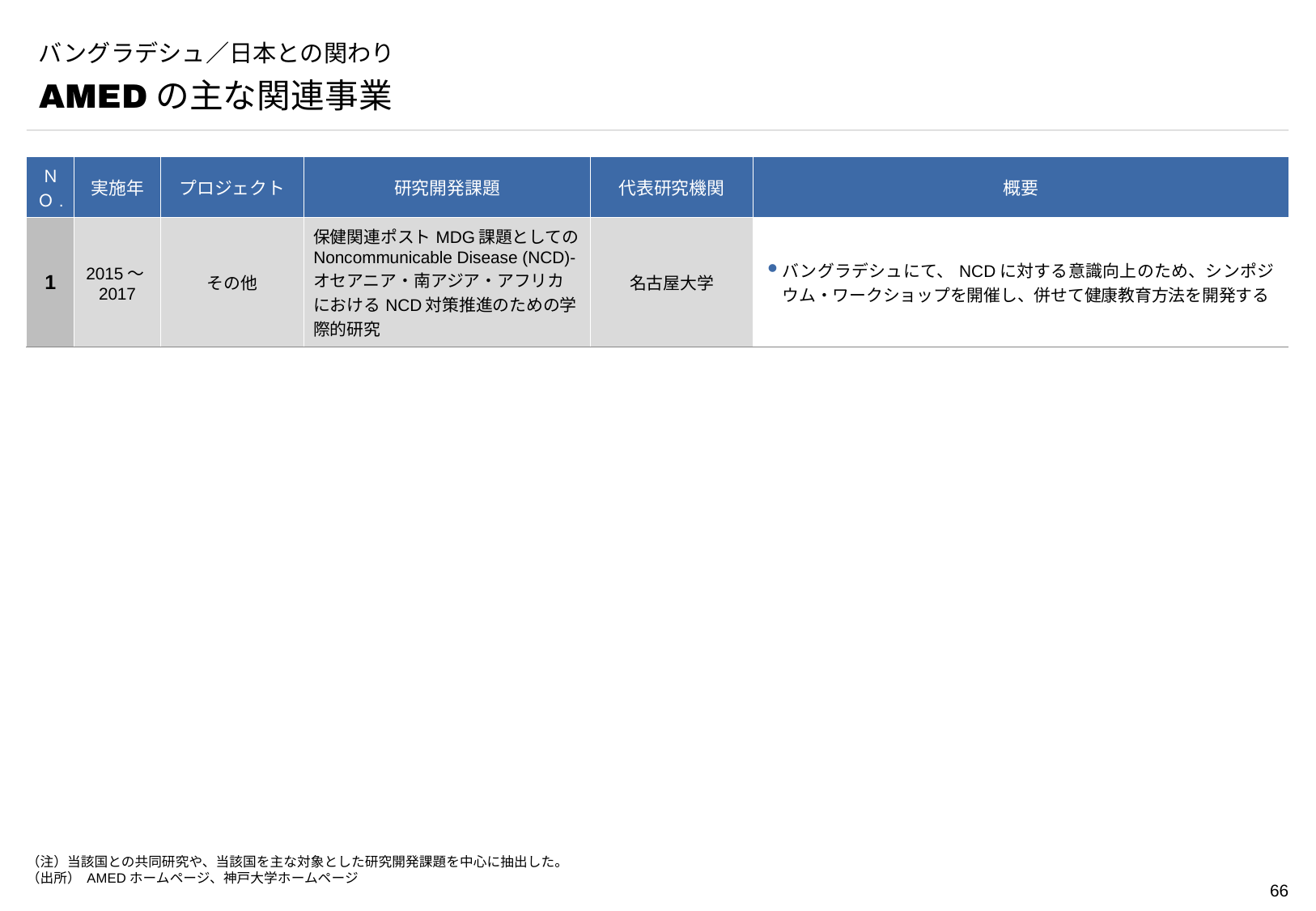

# バングラデシュ／日本との関わり
AMEDの主な関連事業
| ＮＯ. | 実施年 | プロジェクト | 研究開発課題 | 代表研究機関 | 概要 |
| --- | --- | --- | --- | --- | --- |
| 1 | 2015～2017 | その他 | 保健関連ポストMDG課題としてのNoncommunicable Disease (NCD)-オセアニア・南アジア・アフリカにおけるNCD対策推進のための学際的研究 | 名古屋大学 | バングラデシュにて、NCDに対する意識向上のため、シンポジウム・ワークショップを開催し、併せて健康教育方法を開発する |
（注）当該国との共同研究や、当該国を主な対象とした研究開発課題を中心に抽出した。
（出所） AMEDホームページ、神戸大学ホームページ